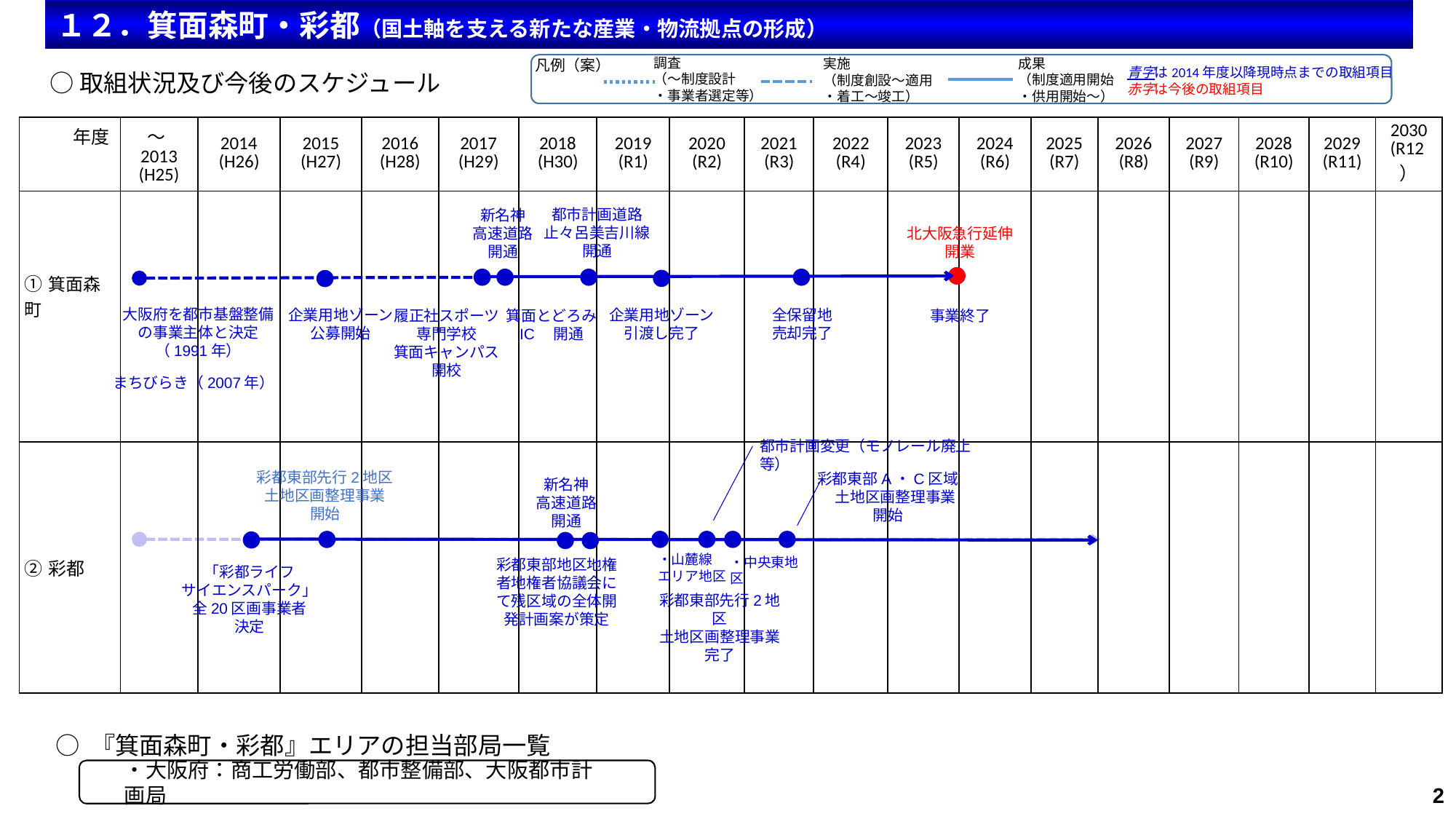

１２．箕面森町・彩都（国土軸を支える新たな産業・物流拠点の形成）
調査
（～制度設計
・事業者選定等）
成果
（制度適用開始
・供用開始～）
実施
（制度創設～適用
・着工～竣工）
凡例（案）

青字は2014年度以降現時点までの取組項目
赤字は今後の取組項目
○取組状況及び今後のスケジュール
| 年度 | ～2013 (H25) | 2014 (H26) | 2015 (H27) | 2016 (H28) | 2017 (H29) | 2018 (H30) | 2019 (R1) | 2020 (R2) | 2021 (R3) | 2022 (R4) | 2023 (R5) | 2024 (R6) | 2025 (R7) | 2026 (R8) | 2027 (R9) | 2028 (R10) | 2029 (R11) | 2030 (R12） |
| --- | --- | --- | --- | --- | --- | --- | --- | --- | --- | --- | --- | --- | --- | --- | --- | --- | --- | --- |
| ①箕面森町 |  |  |  |  |  |  |  |  |  |  |  |  |  |  |  |  |  |  |
| ②彩都 |  |  |  |  |  |  |  |  |  |  |  |  |  |  |  |  |  |  |
都市計画道路
止々呂美吉川線
開通
新名神
高速道路
開通
北大阪急行延伸
開業

大阪府を都市基盤整備
の事業主体と決定
（1991年）
企業用地ゾーン
引渡し完了
全保留地
売却完了
企業用地ゾーン
公募開始
事業終了
履正社スポーツ
専門学校
箕面キャンパス
開校
箕面とどろみ
IC　開通
まちびらき（2007年）
都市計画変更（モノレール廃止等）
彩都東部先行2地区
土地区画整理事業
開始
彩都東部A・C区域
　土地区画整理事業
開始
新名神
高速道路
開通

彩都東部地区地権者地権者協議会にて残区域の全体開発計画案が策定
・山麓線
エリア地区
・中央東地区
「彩都ライフ
サイエンスパーク」
全20区画事業者
決定
彩都東部先行2地区
土地区画整理事業
完了
○ 『箕面森町・彩都』エリアの担当部局一覧
・大阪府：商工労働部、都市整備部、大阪都市計画局
2